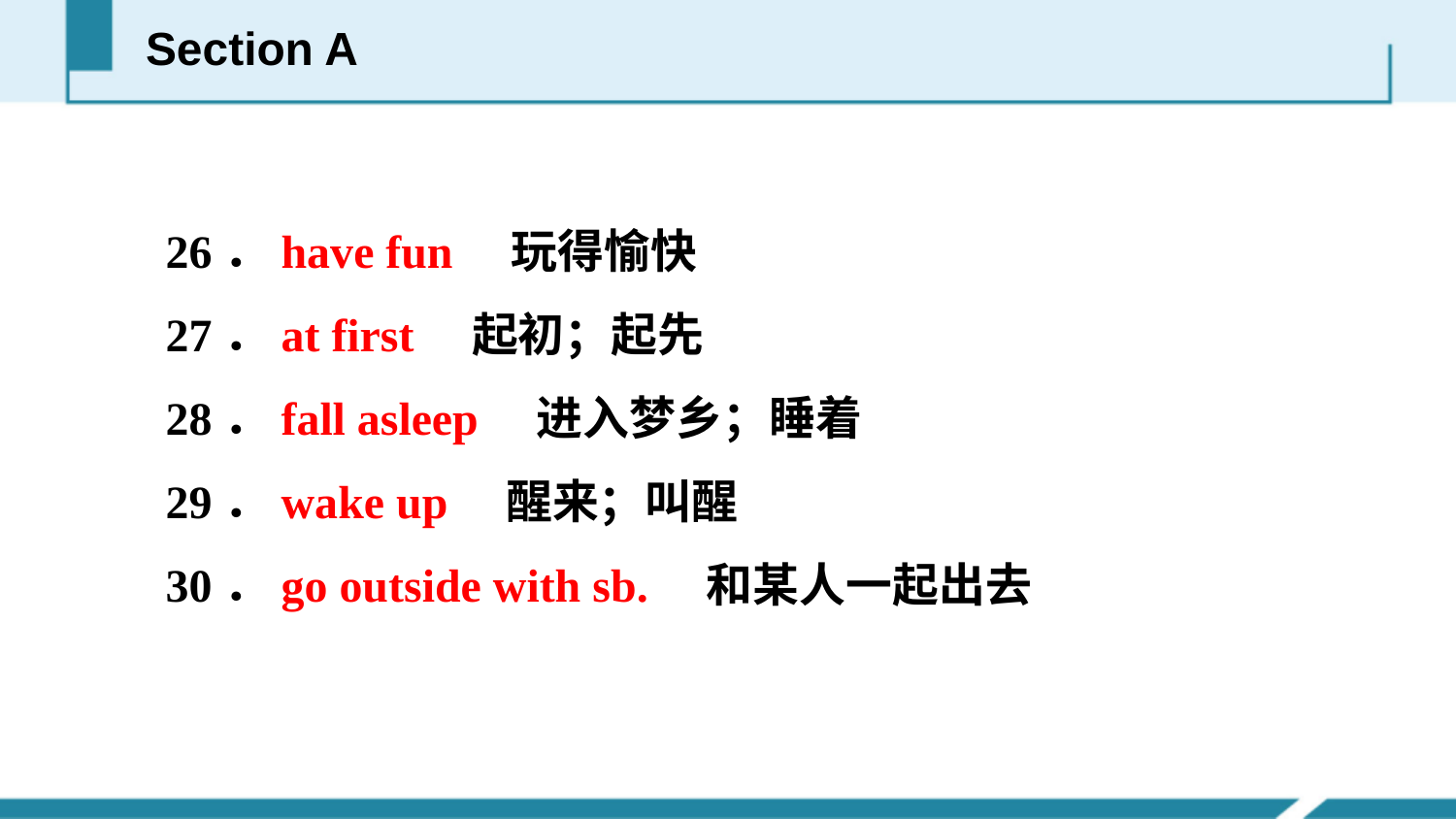

Section A
26．have fun　玩得愉快
27．at first　起初；起先
28．fall asleep　进入梦乡；睡着
29．wake up　醒来；叫醒
30．go outside with sb.　和某人一起出去